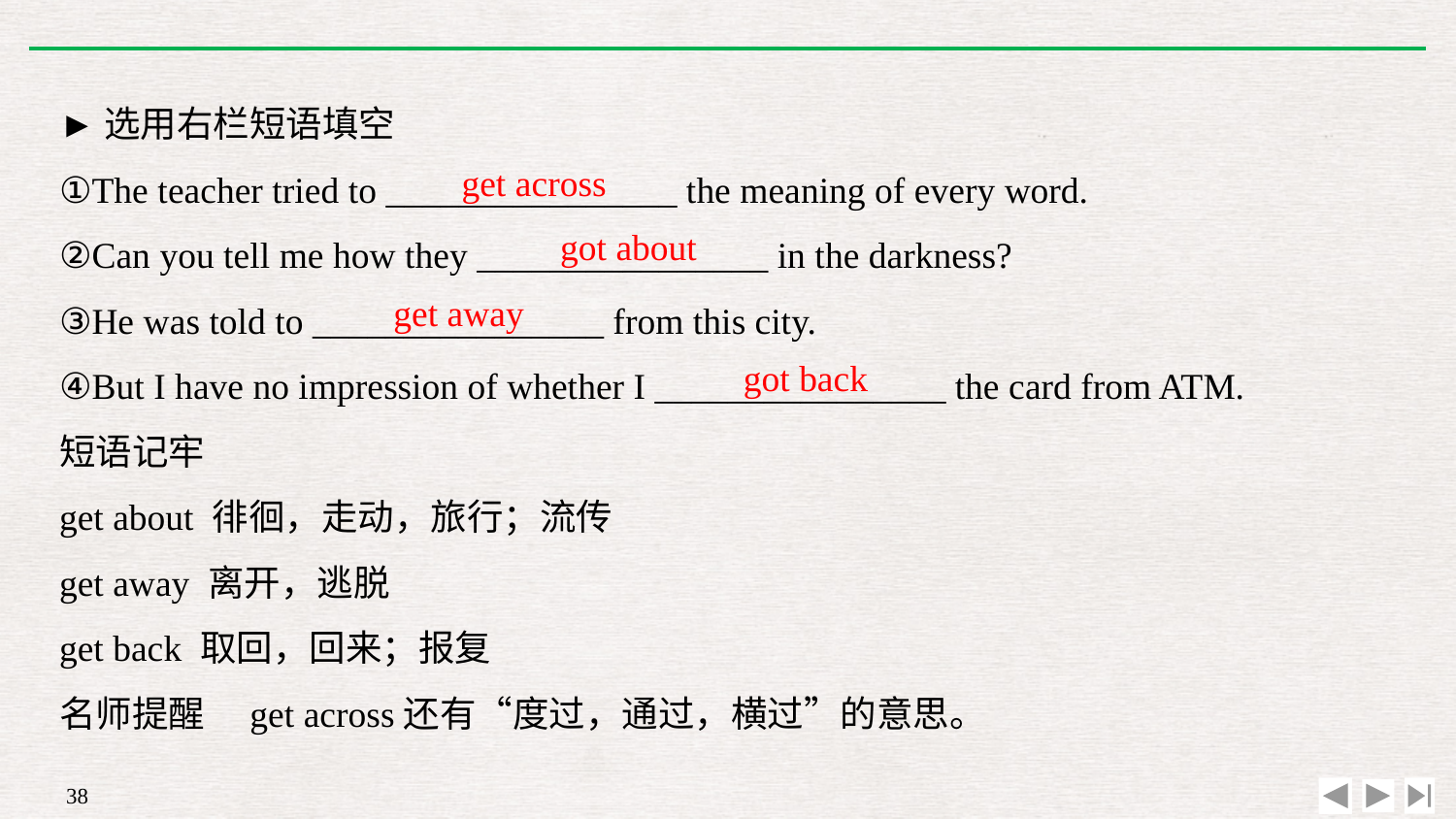

►选用右栏短语填空
①The teacher tried to ________________ the meaning of every word.
②Can you tell me how they ________________ in the darkness?
③He was told to ________________ from this city.
④But I have no impression of whether I ________________ the card from ATM.
短语记牢
get about 徘徊，走动，旅行；流传
get away 离开，逃脱
get back 取回，回来；报复
名师提醒　get across还有“度过，通过，横过”的意思。
get across
got about
get away
got back